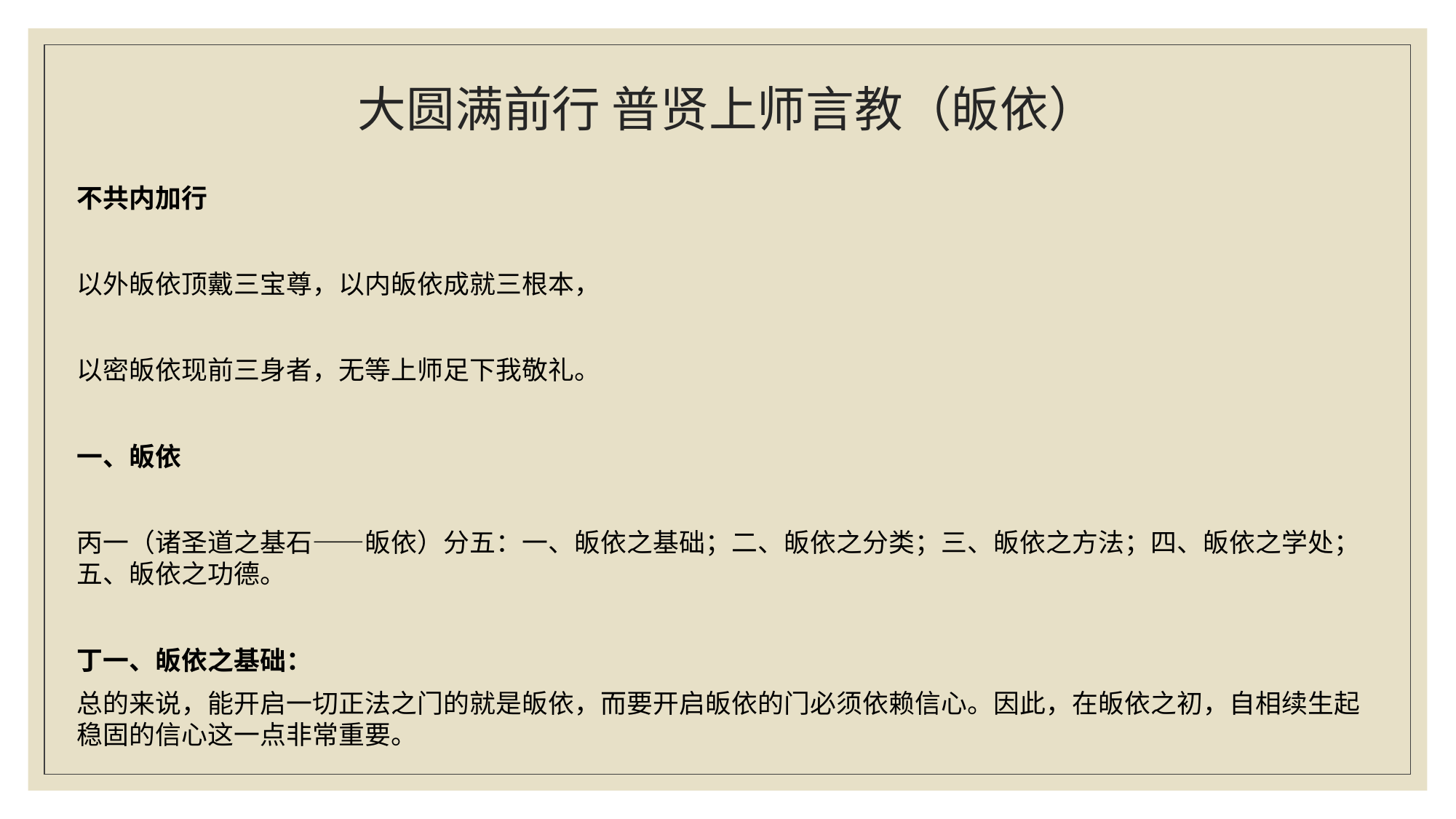

# 大圆满前行 普贤上师言教（皈依）
不共内加行

以外皈依顶戴三宝尊，以内皈依成就三根本，

以密皈依现前三身者，无等上师足下我敬礼。

一、皈依

丙一（诸圣道之基石——皈依）分五：一、皈依之基础；二、皈依之分类；三、皈依之方法；四、皈依之学处；五、皈依之功德。

丁一、皈依之基础：
总的来说，能开启一切正法之门的就是皈依，而要开启皈依的门必须依赖信心。因此，在皈依之初，自相续生起稳固的信心这一点非常重要。